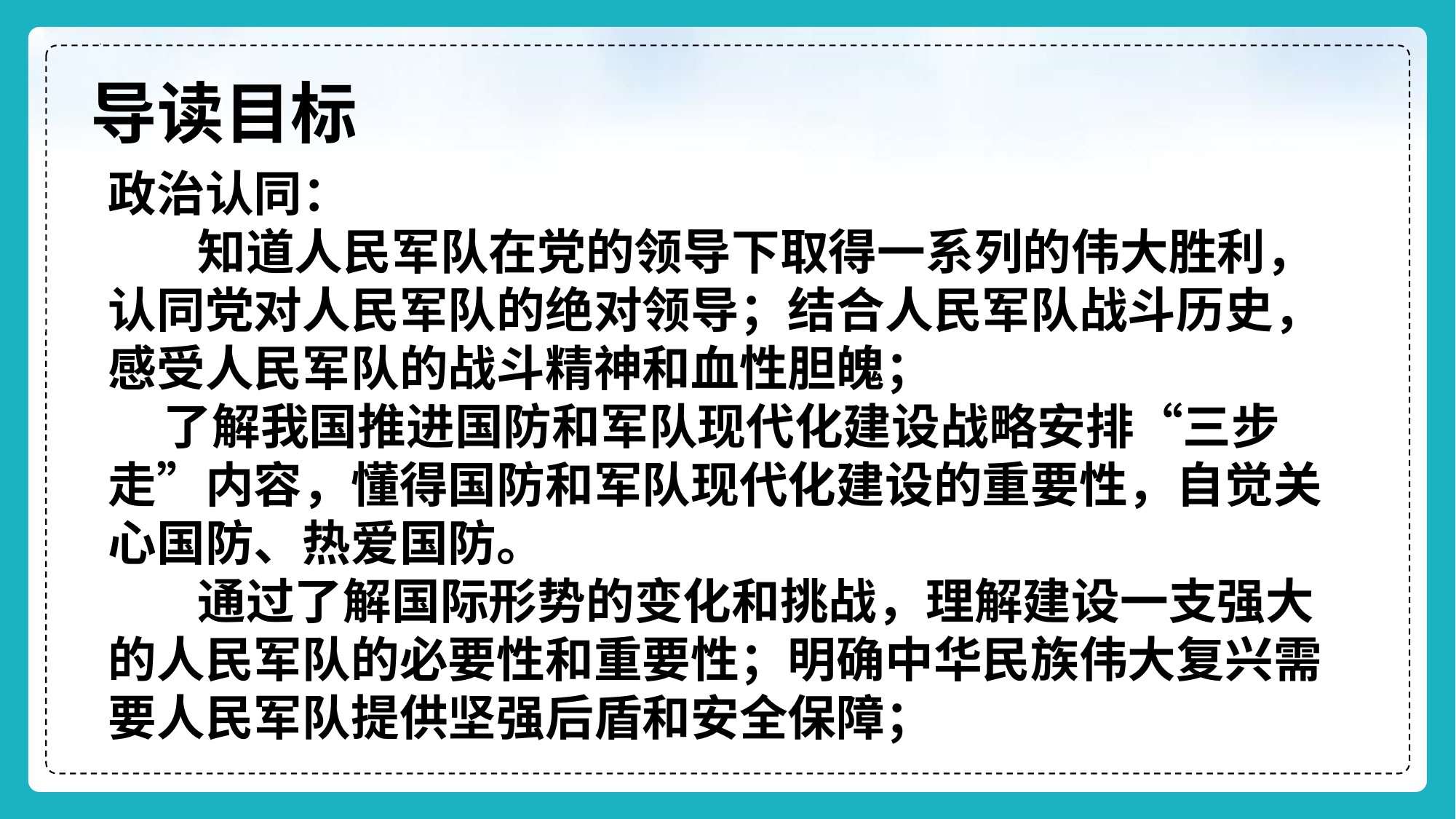

导读目标
政治认同：
       知道人民军队在党的领导下取得一系列的伟大胜利，认同党对人民军队的绝对领导；结合人民军队战斗历史，感受人民军队的战斗精神和血性胆魄；
    了解我国推进国防和军队现代化建设战略安排“三步走”内容，懂得国防和军队现代化建设的重要性，自觉关心国防、热爱国防。
       通过了解国际形势的变化和挑战，理解建设一支强大的人民军队的必要性和重要性；明确中华民族伟大复兴需要人民军队提供坚强后盾和安全保障；